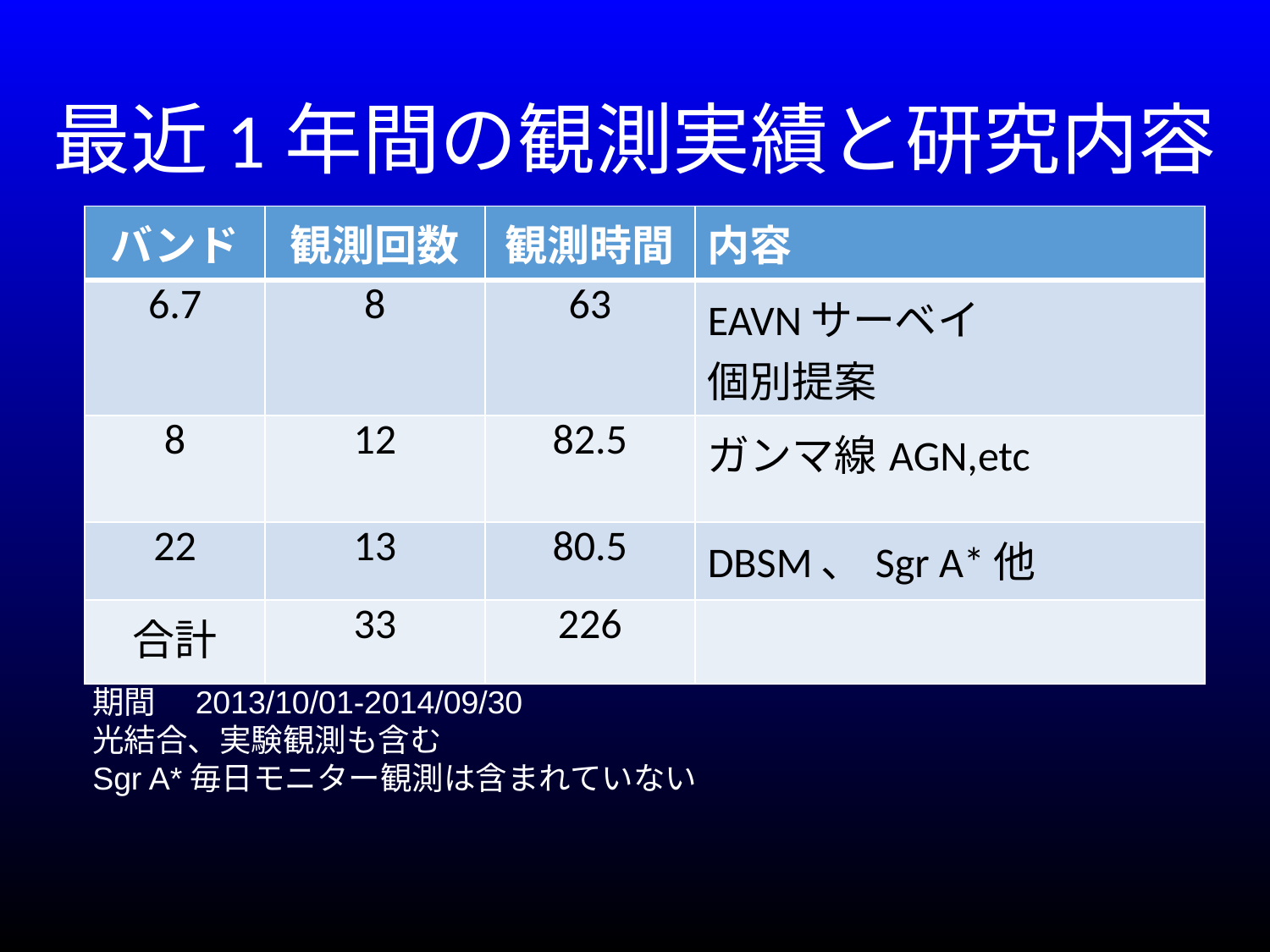

# 最近1年間の観測実績と研究内容
| バンド | 観測回数 | 観測時間 | 内容 |
| --- | --- | --- | --- |
| 6.7 | 8 | 63 | EAVNサーベイ 個別提案 |
| 8 | 12 | 82.5 | ガンマ線AGN,etc |
| 22 | 13 | 80.5 | DBSM、Sgr A\*他 |
| 合計 | 33 | 226 |  |
期間　2013/10/01-2014/09/30
光結合、実験観測も含む
Sgr A*毎日モニター観測は含まれていない